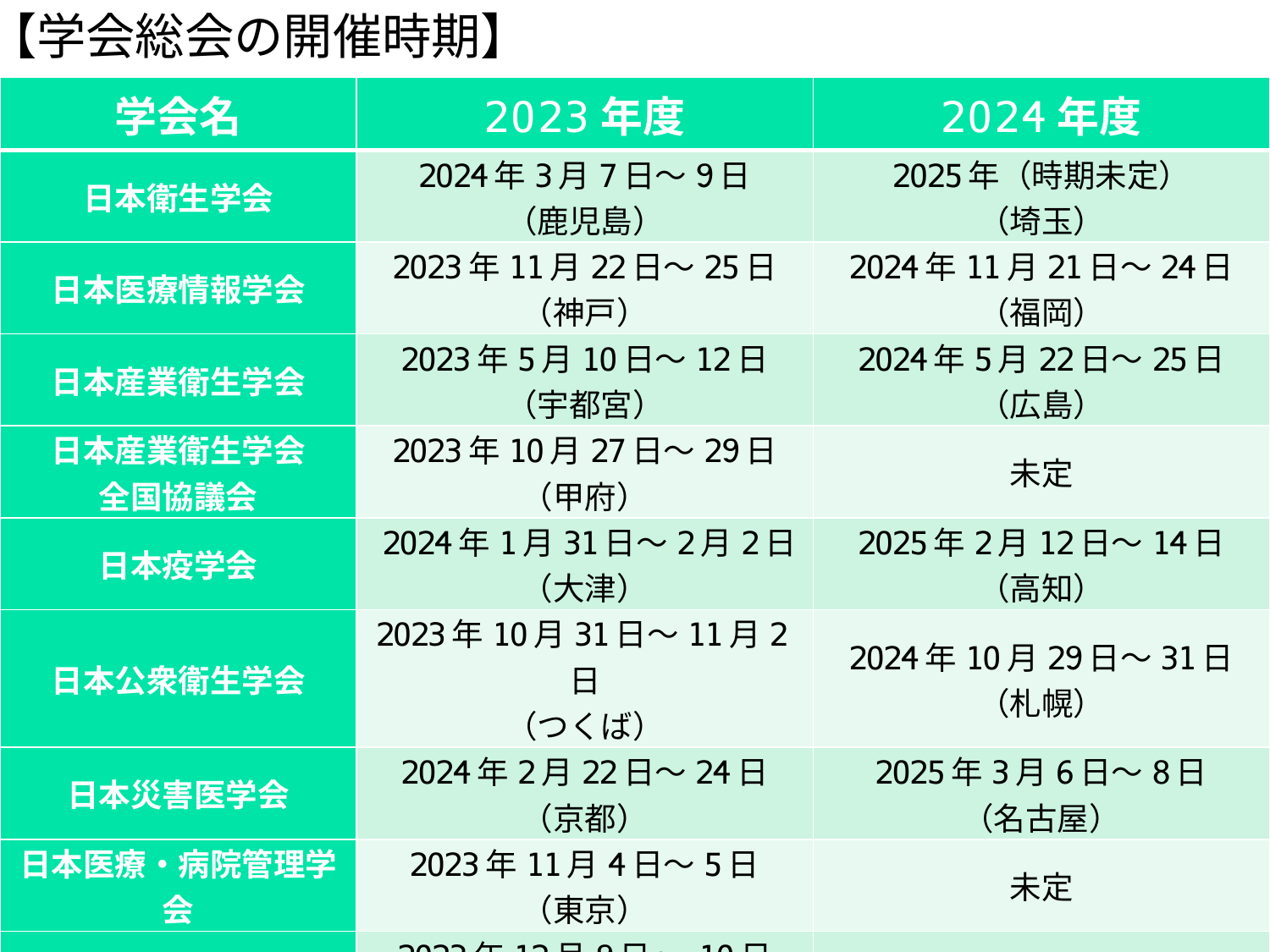

【学会総会の開催時期】
| 学会名 | 2023年度 | 2024年度 |
| --- | --- | --- |
| 日本衛生学会 | 2024年3月7日～9日 （鹿児島） | 2025年（時期未定） （埼玉） |
| 日本医療情報学会 | 2023年11月22日～25日 （神戸） | 2024年11月21日～24日 （福岡） |
| 日本産業衛生学会 | 2023年5月10日～12日 （宇都宮） | 2024年5月22日～25日 （広島） |
| 日本産業衛生学会 全国協議会 | 2023年10月27日～29日 （甲府） | 未定 |
| 日本疫学会 | 2024年1月31日～2月2日 （大津） | 2025年2月12日～14日 （高知） |
| 日本公衆衛生学会 | 2023年10月31日～11月2日 （つくば） | 2024年10月29日～31日 （札幌） |
| 日本災害医学会 | 2024年2月22日～24日 （京都） | 2025年3月6日～8日 （名古屋） |
| 日本医療・病院管理学会 | 2023年11月4日～5日 （東京） | 未定 |
| 日本職業・災害医学会 | 2023年12月9日～ 10日 （福岡） | 未定 |